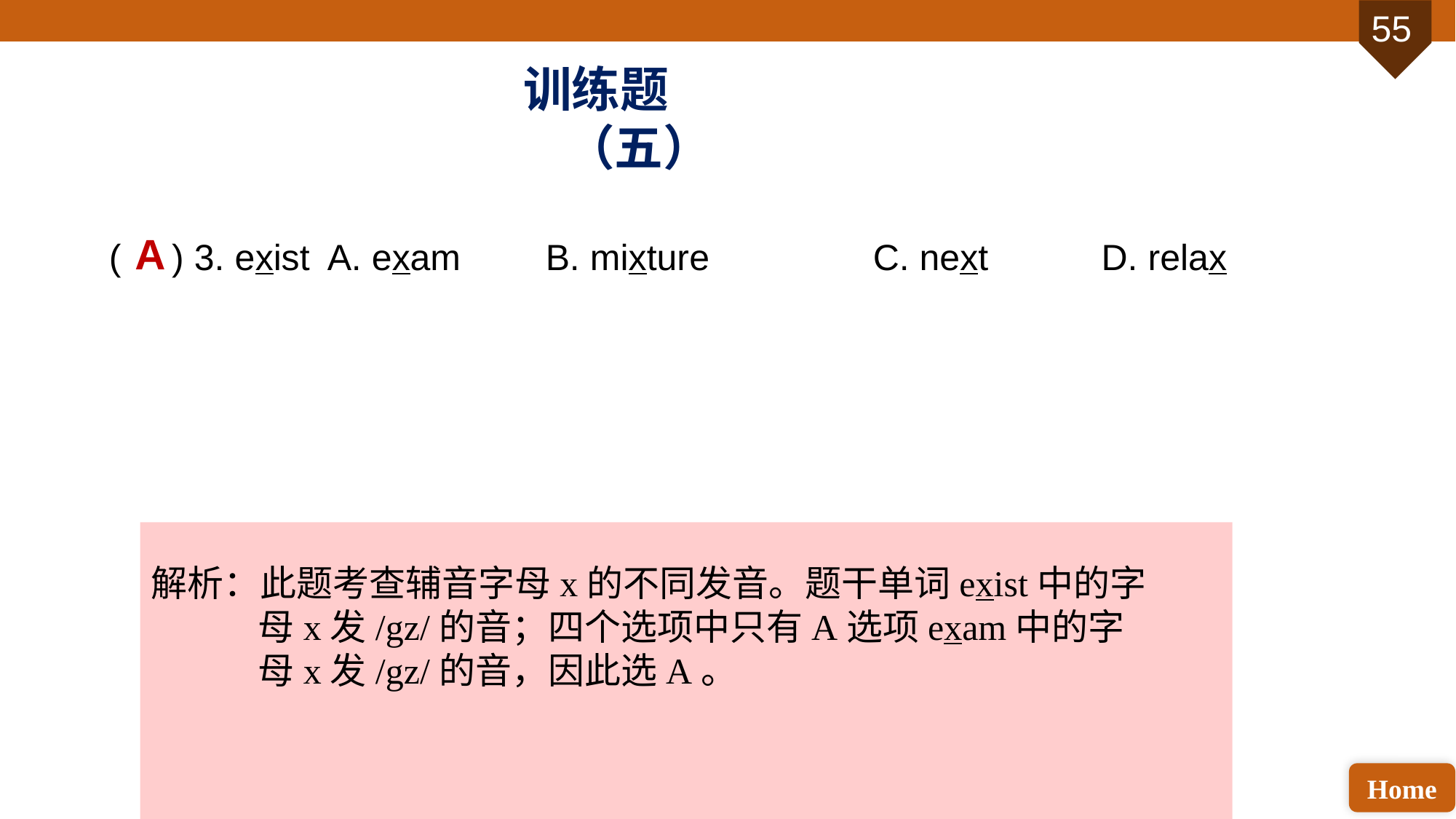

训练题（五）
(     ) 3. exist 	A. exam 	B. mixture 		C. next	 D. relax
A

解析：此题考查辅音字母x的不同发音。题干单词exist中的字母x发/gz/的音；四个选项中只有A选项exam中的字母x发/gz/的音，因此选A。